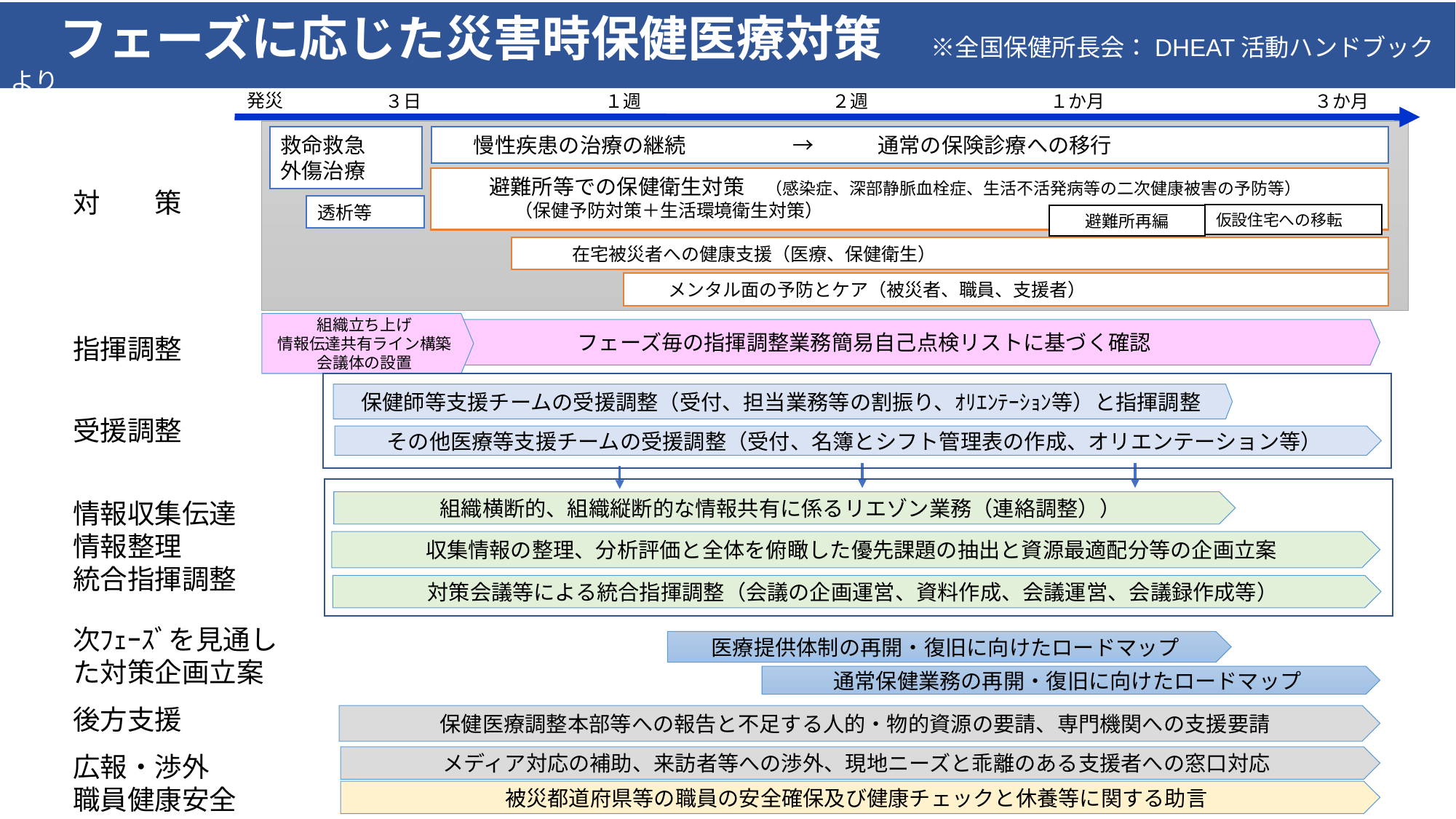

フェーズに応じた災害時保健医療対策　※全国保健所長会：DHEAT活動ハンドブックより
発災
３日
１週
２週
１か月
３か月

救命救急
外傷治療
　　慢性疾患の治療の継続　　　　　→　　　通常の保険診療への移行
　　　避難所等での保健衛生対策　（感染症、深部静脈血栓症、生活不活発病等の二次健康被害の予防等）
　　　　（保健予防対策＋生活環境衛生対策）

透析等
仮設住宅への移転
避難所再編
　　　在宅被災者への健康支援（医療、保健衛生）
　　メンタル面の予防とケア（被災者、職員、支援者）
対　　策
組織立ち上げ
情報伝達共有ライン構築
会議体の設置
フェーズ毎の指揮調整業務簡易自己点検リストに基づく確認
指揮調整

保健師等支援チームの受援調整（受付、担当業務等の割振り、ｵﾘｴﾝﾃｰｼｮﾝ等）と指揮調整
受援調整
その他医療等支援チームの受援調整（受付、名簿とシフト管理表の作成、オリエンテーション等）
収集情報の整理、分析評価と全体を俯瞰した優先課題の抽出と資源最適配分等の企画立案
対策会議等による統合指揮調整（会議の企画運営、資料作成、会議運営、会議録作成等）

情報収集伝達
情報整理
統合指揮調整
組織横断的、組織縦断的な情報共有に係るリエゾン業務（連絡調整））
次ﾌｪｰｽﾞを見通した対策企画立案
医療提供体制の再開・復旧に向けたロードマップ
通常保健業務の再開・復旧に向けたロードマップ
後方支援
保健医療調整本部等への報告と不足する人的・物的資源の要請、専門機関への支援要請
広報・渉外
職員健康安全
メディア対応の補助、来訪者等への渉外、現地ニーズと乖離のある支援者への窓口対応
被災都道府県等の職員の安全確保及び健康チェックと休養等に関する助言